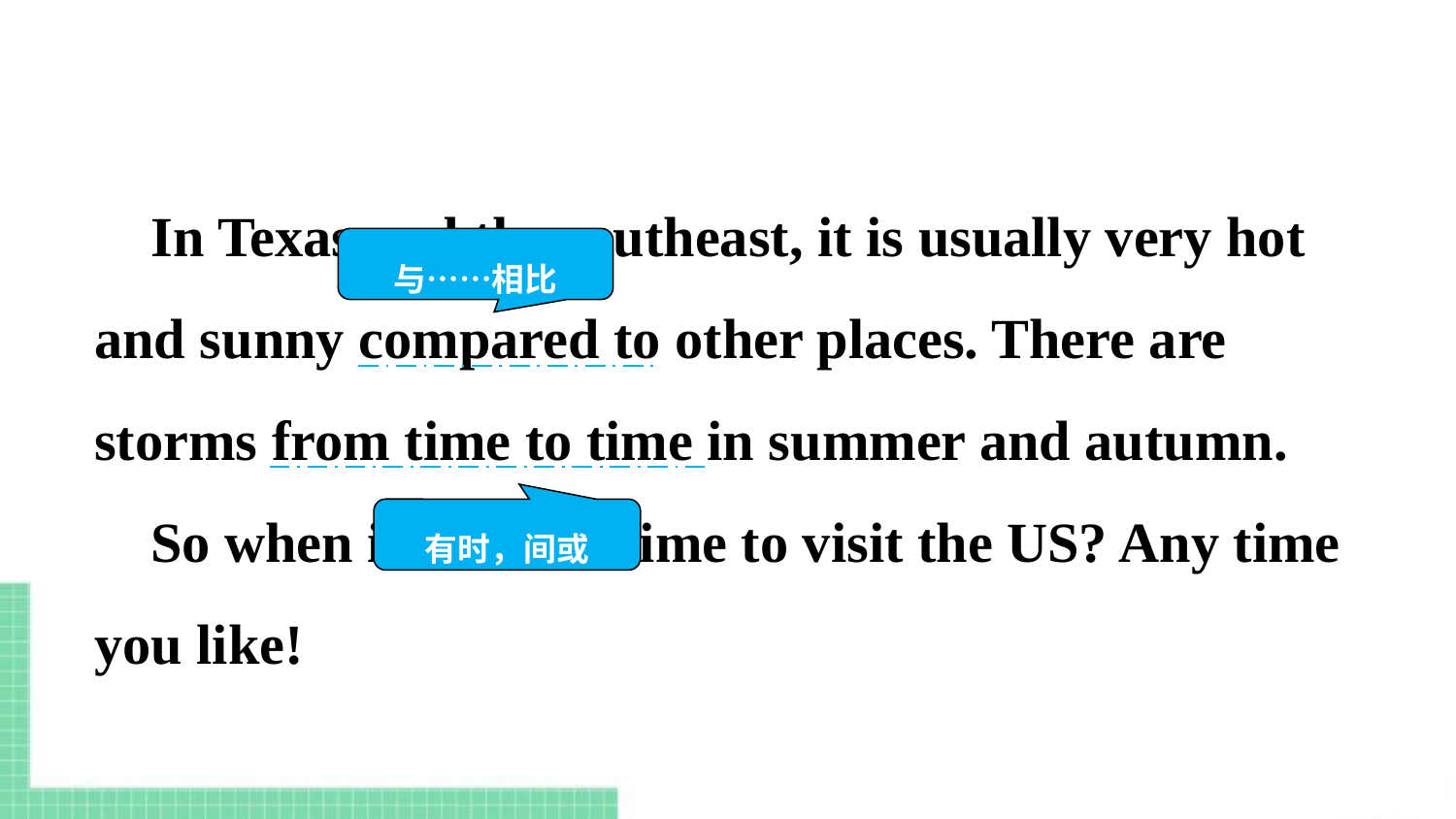

In Texas and the southeast, it is usually very hot and sunny compared to other places. There are storms from time to time in summer and autumn.
    So when is the best time to visit the US? Any time you like!
与……相比
有时，间或